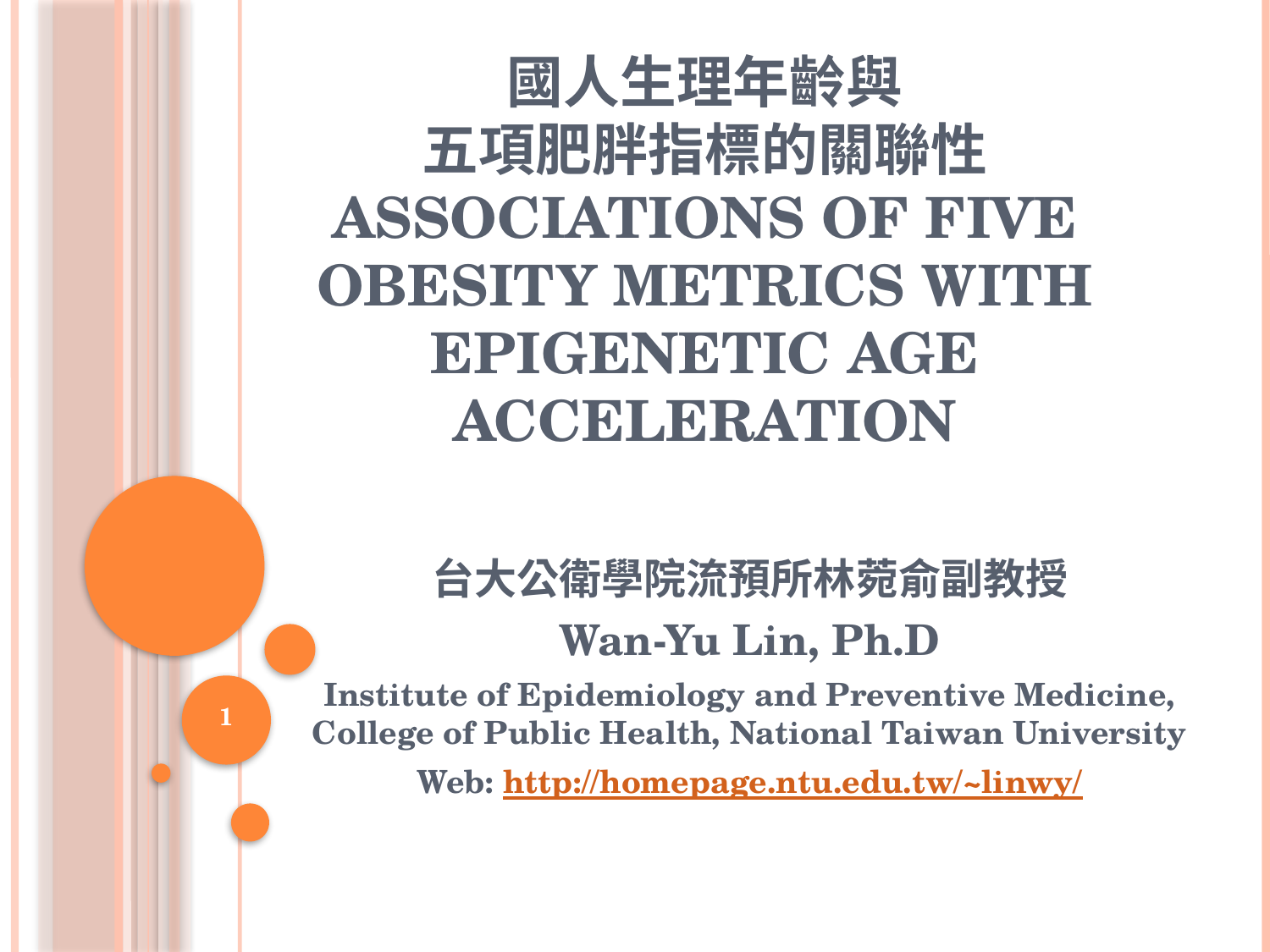

# 國人生理年齡與 五項肥胖指標的關聯性 Associations of five obesity metrics with epigenetic age acceleration
台大公衛學院流預所林菀俞副教授
Wan-Yu Lin, Ph.D
Institute of Epidemiology and Preventive Medicine, College of Public Health, National Taiwan University
Web: http://homepage.ntu.edu.tw/~linwy/

1